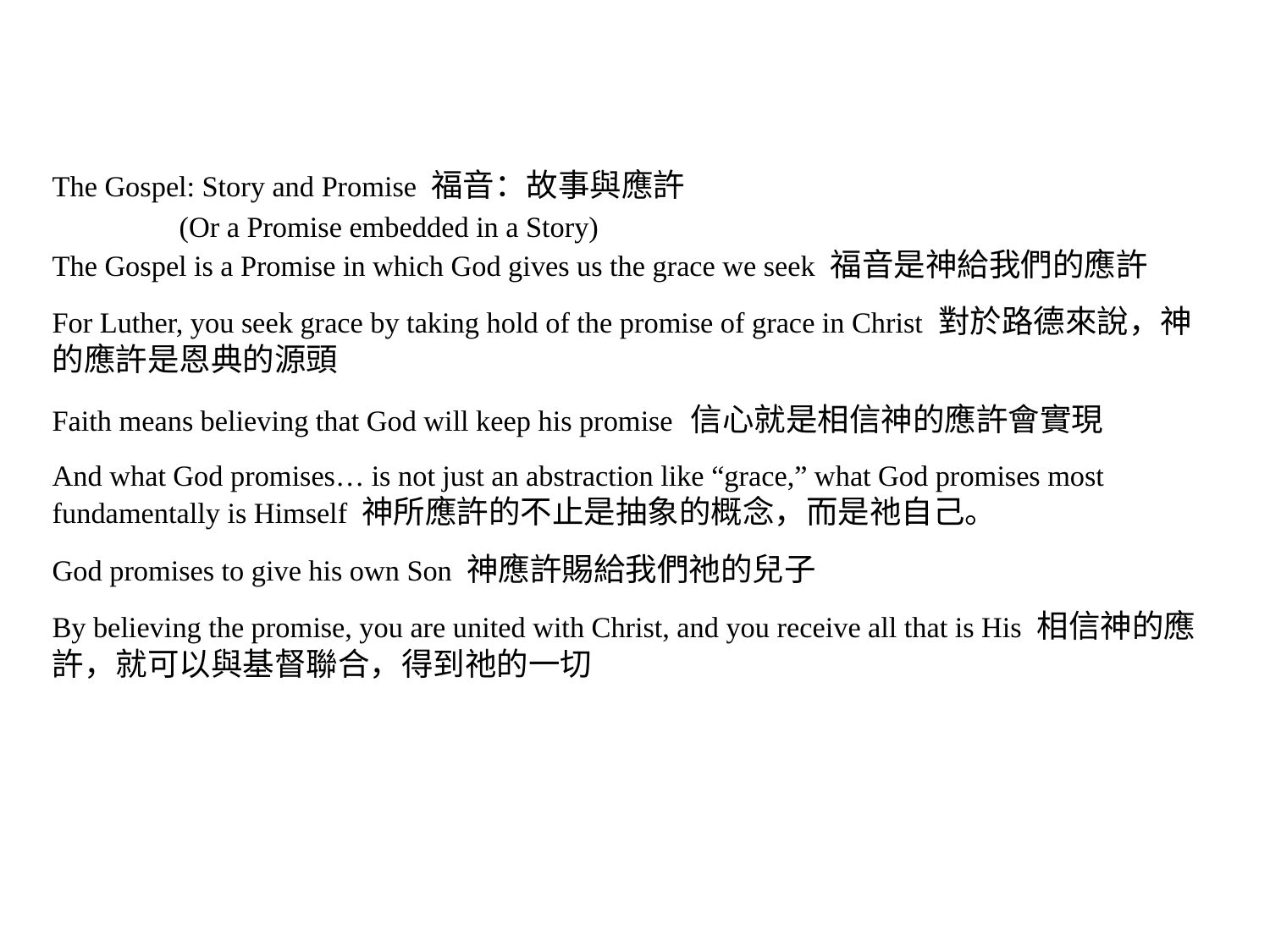

The Gospel: Story and Promise 福音：故事與應許
	(Or a Promise embedded in a Story)
The Gospel is a Promise in which God gives us the grace we seek 福音是神給我們的應許

For Luther, you seek grace by taking hold of the promise of grace in Christ 對於路德來說，神的應許是恩典的源頭

Faith means believing that God will keep his promise 信心就是相信神的應許會實現

And what God promises… is not just an abstraction like “grace,” what God promises most fundamentally is Himself 神所應許的不止是抽象的概念，而是祂自己。

God promises to give his own Son 神應許賜給我們祂的兒子

By believing the promise, you are united with Christ, and you receive all that is His 相信神的應許，就可以與基督聯合，得到祂的一切